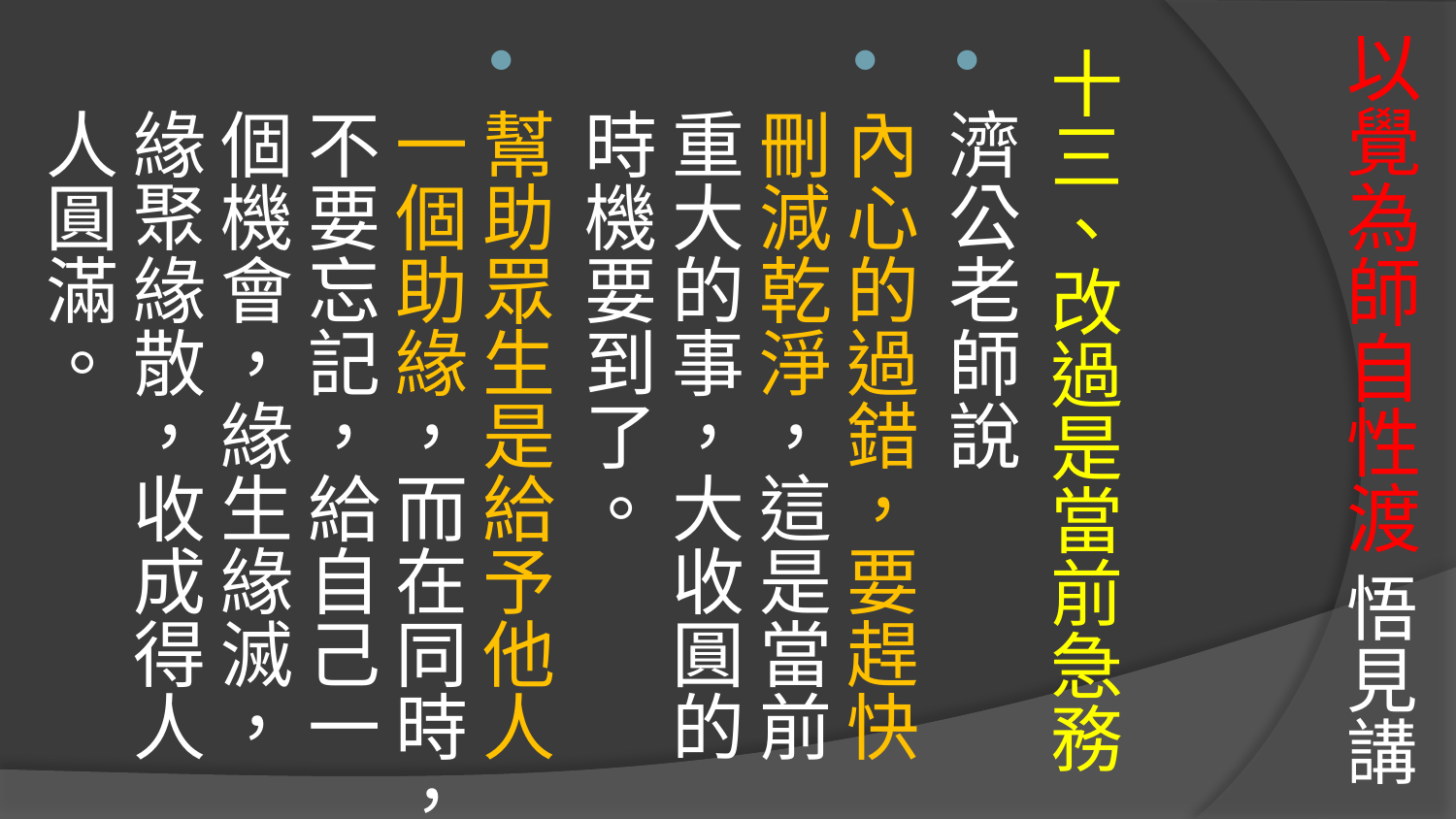

# 以覺為師自性渡 悟見講
十三、改過是當前急務
濟公老師說
內心的過錯，要趕快刪減乾淨，這是當前重大的事，大收圓的時機要到了。
幫助眾生是給予他人一個助緣，而在同時，不要忘記，給自己一個機會，緣生緣滅，緣聚緣散，收成得人人圓滿。